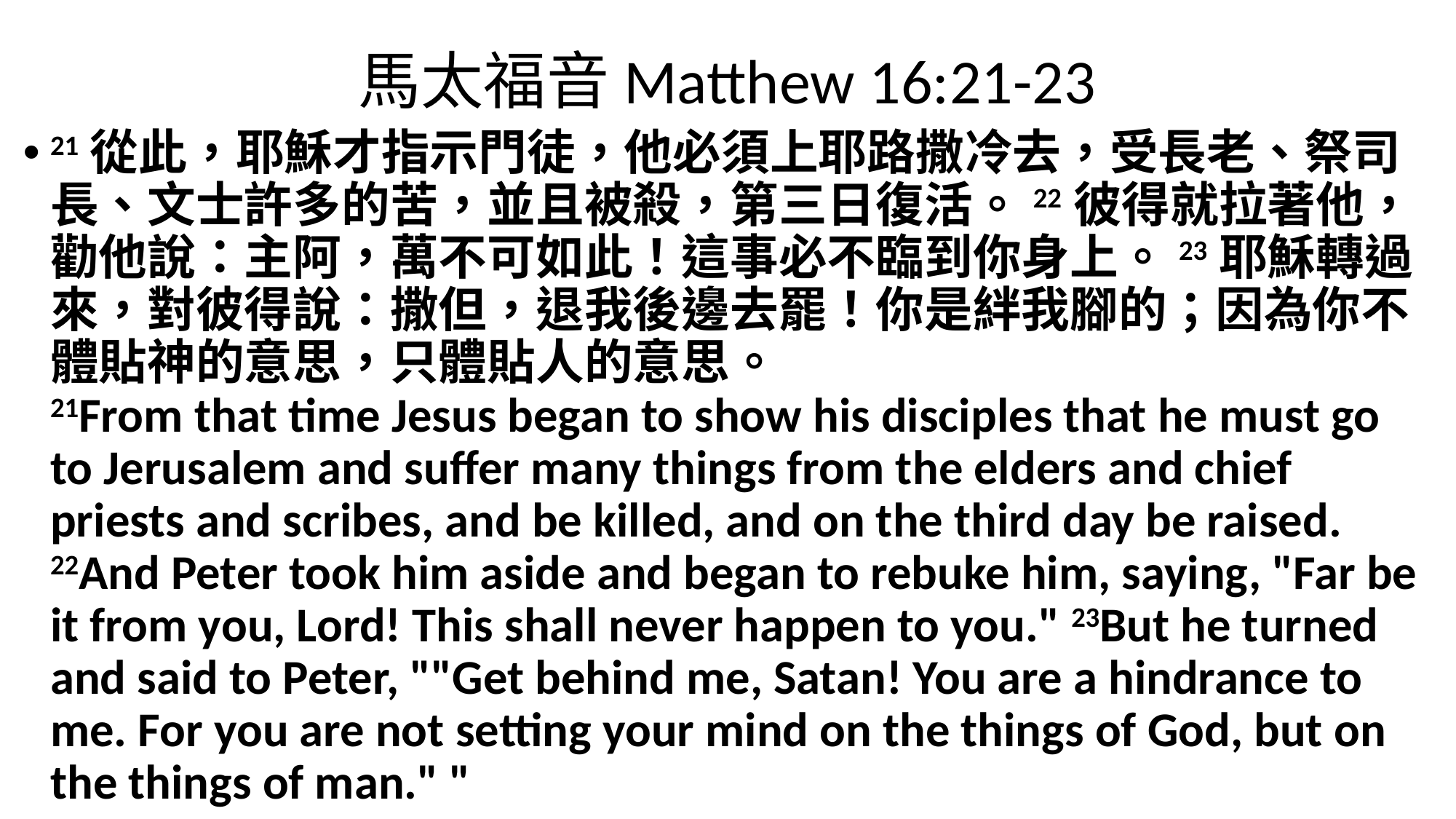

# 馬太福音Matthew 16:21-23
21從此，耶穌才指示門徒，他必須上耶路撒冷去，受長老、祭司長、文士許多的苦，並且被殺，第三日復活。22彼得就拉著他，勸他說：主阿，萬不可如此！這事必不臨到你身上。23耶穌轉過來，對彼得說：撒但，退我後邊去罷！你是絆我腳的；因為你不體貼神的意思，只體貼人的意思。
21From that time Jesus began to show his disciples that he must go to Jerusalem and suffer many things from the elders and chief priests and scribes, and be killed, and on the third day be raised. 22And Peter took him aside and began to rebuke him, saying, "Far be it from you, Lord! This shall never happen to you." 23But he turned and said to Peter, ""Get behind me, Satan! You are a hindrance to me. For you are not setting your mind on the things of God, but on the things of man." "